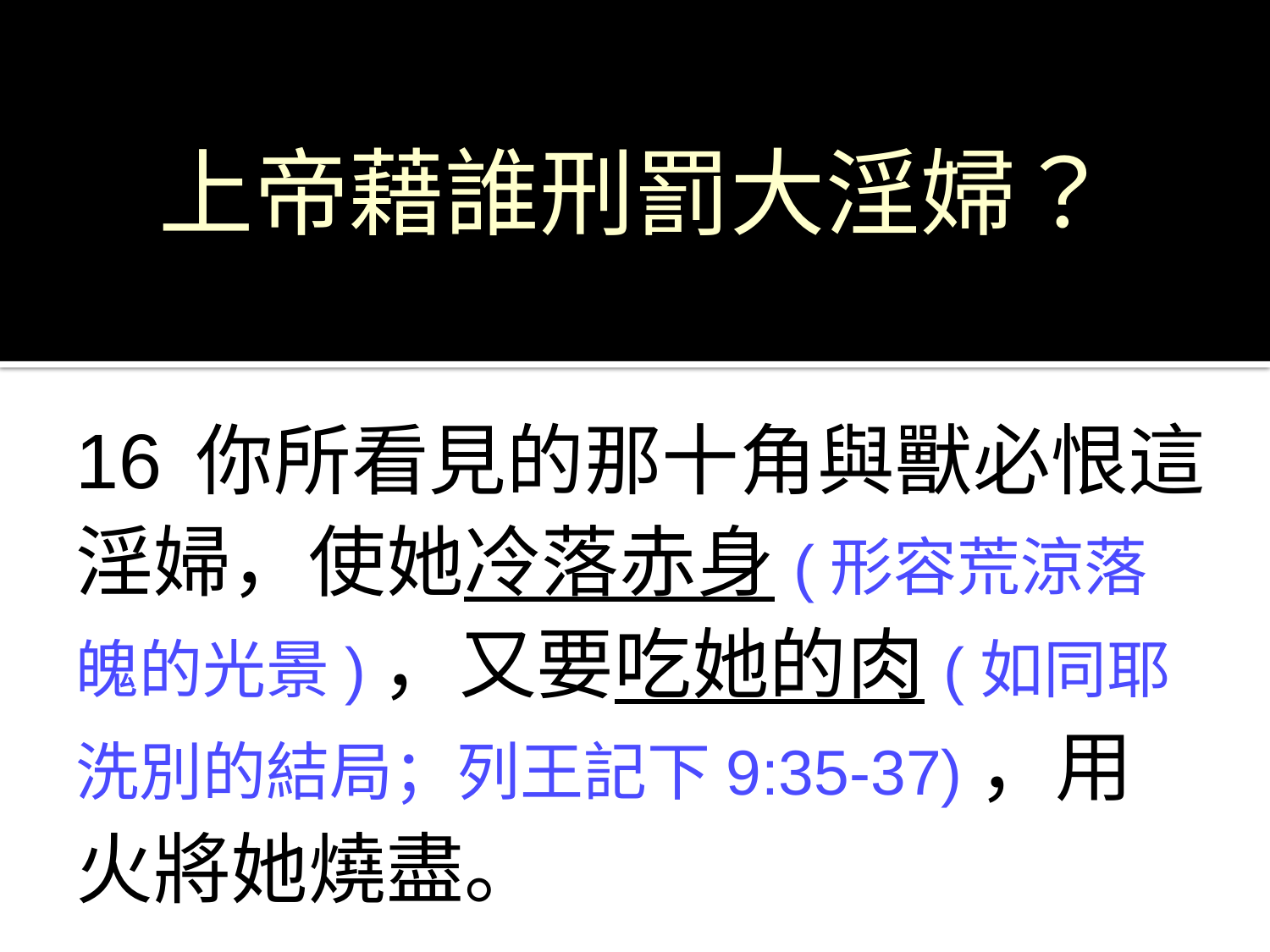

# 上帝藉誰刑罰大淫婦？
16 你所看見的那十角與獸必恨這淫婦，使她冷落赤身(形容荒涼落魄的光景)，又要吃她的肉(如同耶洗別的結局；列王記下9:35-37)，用火將她燒盡。